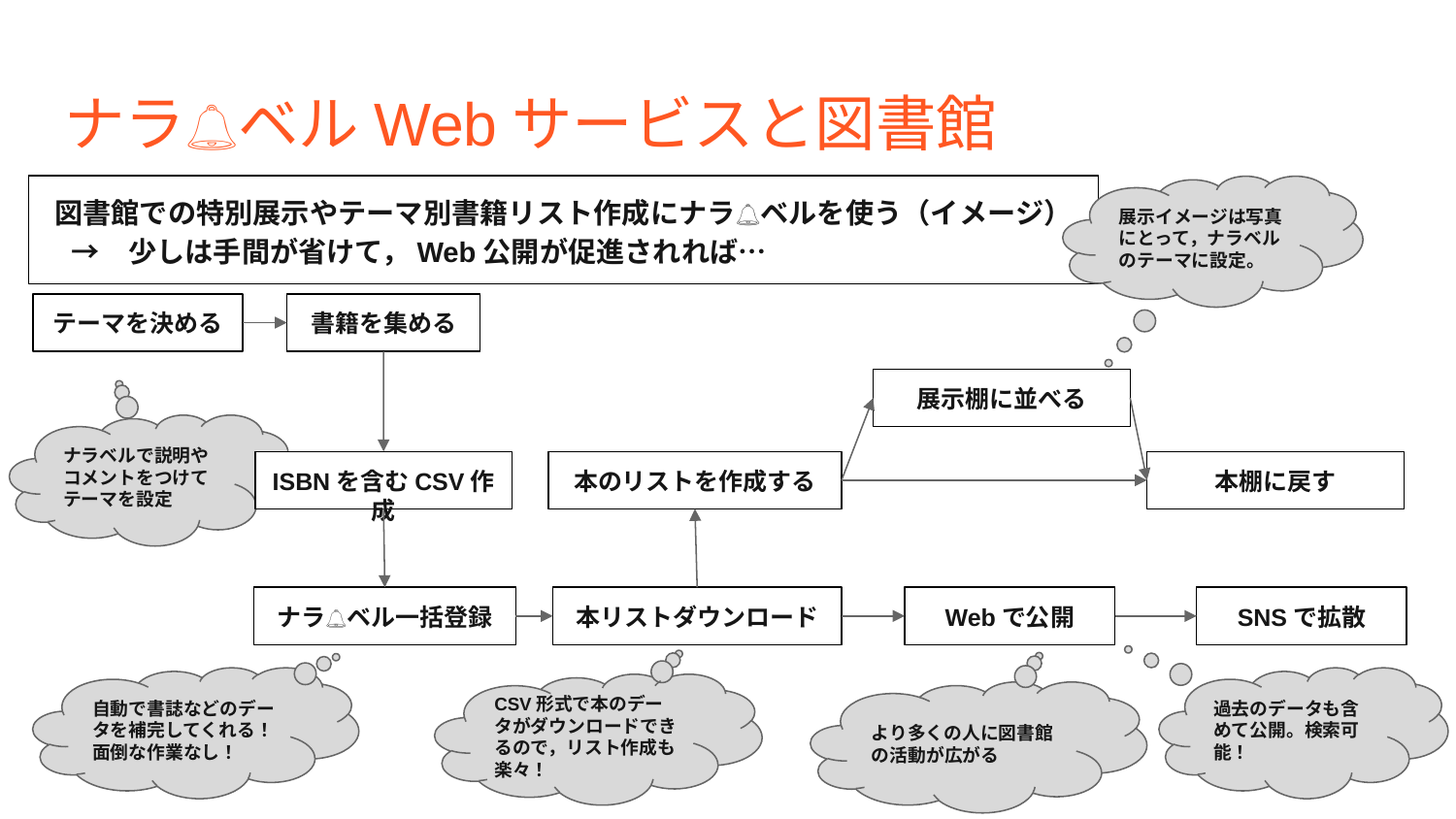

# ナラ🔔ベルWebサービスと図書館
 図書館での特別展示やテーマ別書籍リスト作成にナラ🔔ベルを使う（イメージ）
　→　少しは手間が省けて，Web公開が促進されれば…

展示イメージは写真にとって，ナラベルのテーマに設定。
書籍を集める
テーマを決める
展示棚に並べる
ナラ🔔ベルで説明やコメントをつけてテーマを設定
本棚に戻す
ISBNを含むCSV作成
本のリストを作成する
ナラ🔔ベル一括登録
本リストダウンロード
Webで公開
SNSで拡散
過去のデータも含めて公開。検索可能！
自動で書誌などのデータを補完してくれる！面倒な作業なし！
CSV形式で本のデータがダウンロードできるので，リスト作成も楽々！
より多くの人に図書館の活動が広がる